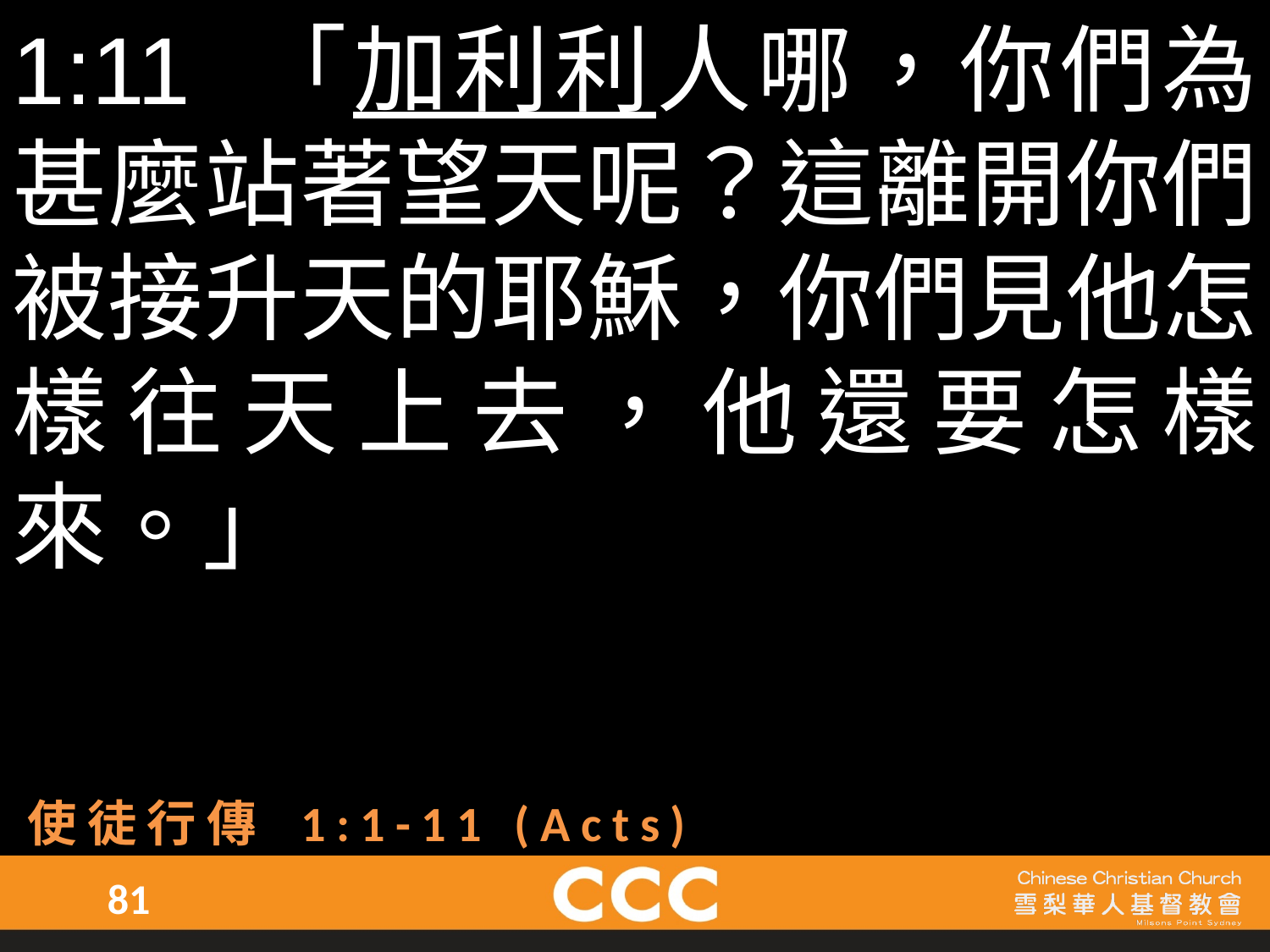

1:11 「加利利人哪，你們為甚麼站著望天呢？這離開你們被接升天的耶穌，你們見他怎樣往天上去，他還要怎樣來。」
使徒行傳 1:1-11 (Acts)
81